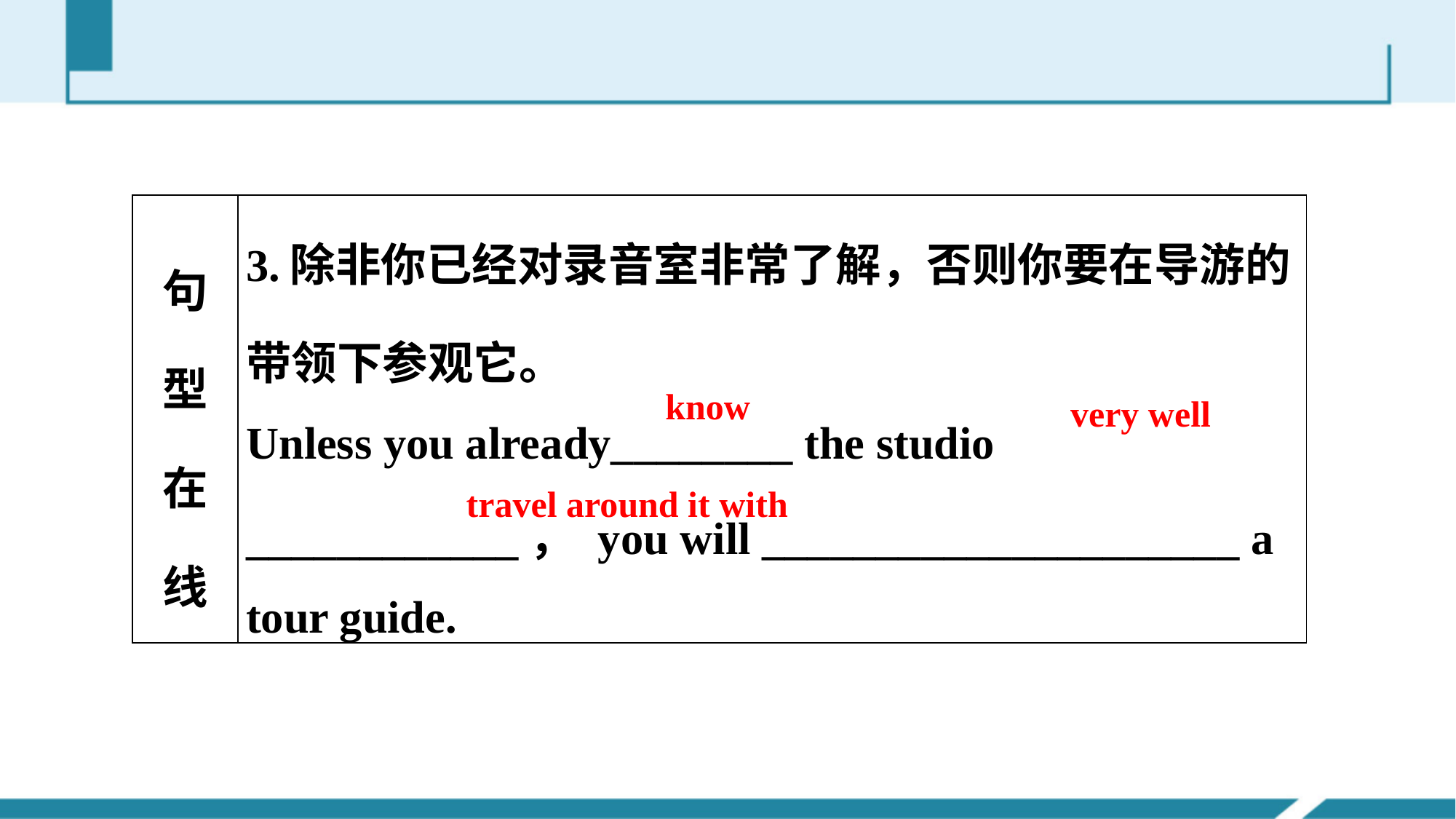

| 句型在线 | 3.除非你已经对录音室非常了解，否则你要在导游的带领下参观它。 Unless you already\_\_\_\_\_\_\_\_ the studio \_\_\_\_\_\_\_\_\_\_\_\_， you will \_\_\_\_\_\_\_\_\_\_\_\_\_\_\_\_\_\_\_\_\_ a tour guide. |
| --- | --- |
know
very well
travel around it with